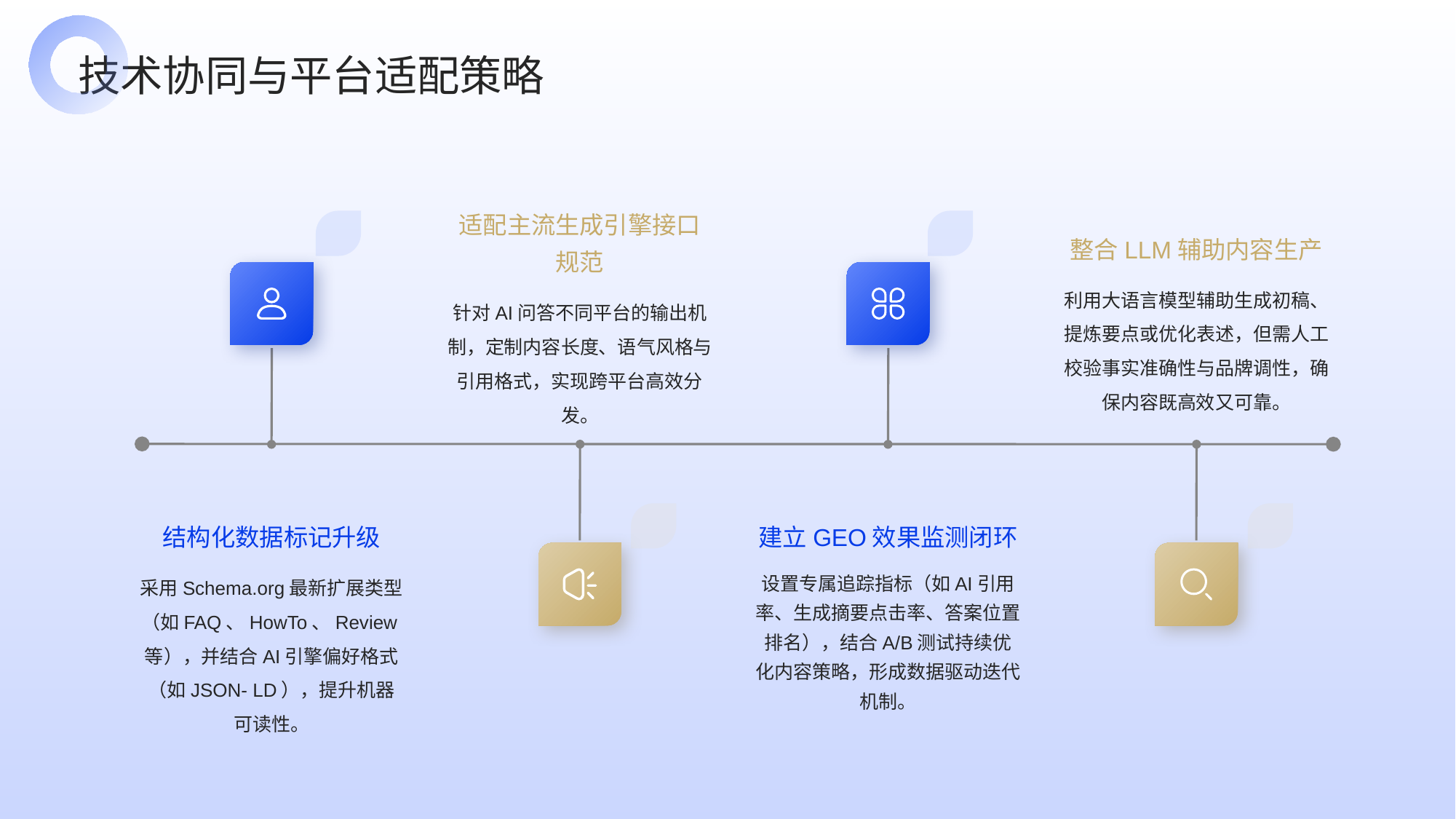

技术协同与平台适配策略
整合LLM辅助内容生产
适配主流生成引擎接口规范

利用大语言模型辅助生成初稿、提炼要点或优化表述，但需人工校验事实准确性与品牌调性，确保内容既高效又可靠。
针对AI问答不同平台的输出机制，定制内容长度、语气风格与引用格式，实现跨平台高效分发。

结构化数据标记升级
建立GEO效果监测闭环

采用Schema.org最新扩展类型（如FAQ、HowTo、Review等），并结合AI引擎偏好格式（如JSON- LD），提升机器可读性。
设置专属追踪指标（如AI引用率、生成摘要点击率、答案位置排名），结合A/B测试持续优化内容策略，形成数据驱动迭代机制。